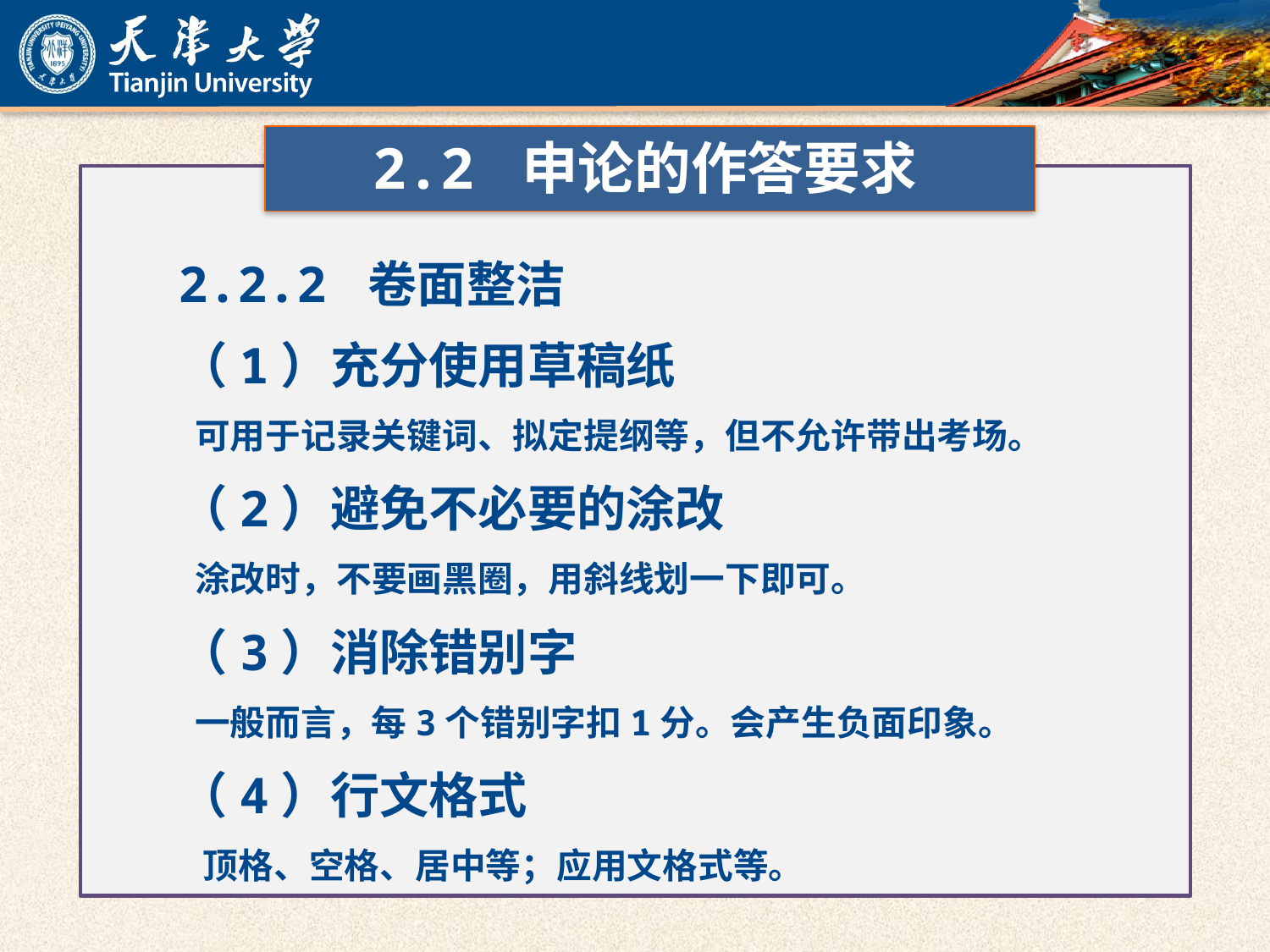

2.2 申论的作答要求

2.2.2 卷面整洁
（1）充分使用草稿纸
 可用于记录关键词、拟定提纲等，但不允许带出考场。
（2）避免不必要的涂改
 涂改时，不要画黑圈，用斜线划一下即可。
（3）消除错别字
 一般而言，每3个错别字扣1分。会产生负面印象。
（4）行文格式
  顶格、空格、居中等；应用文格式等。